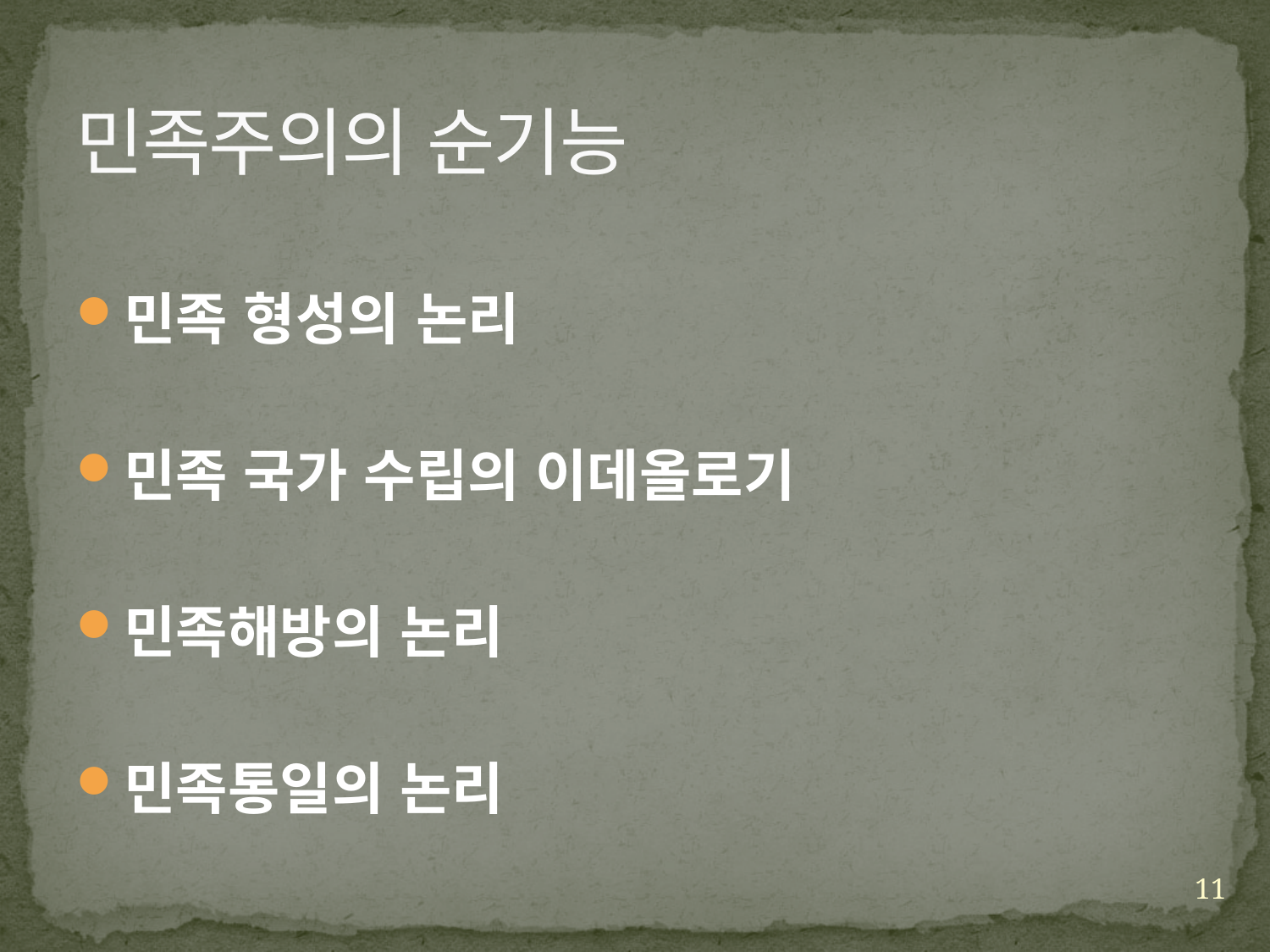

# 민족주의의 순기능

민족 형성의 논리

민족 국가 수립의 이데올로기

민족해방의 논리

민족통일의 논리
11